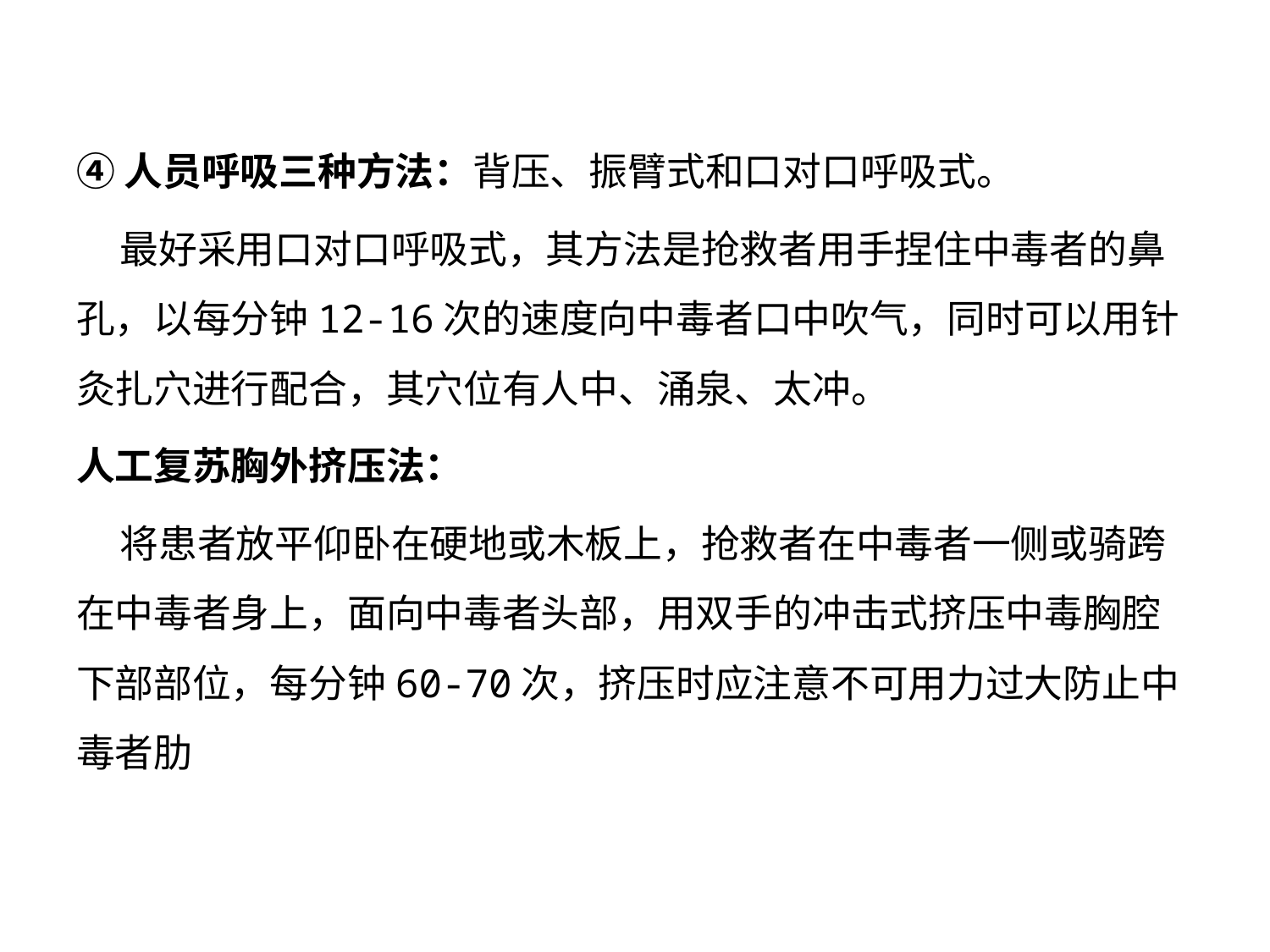

④人员呼吸三种方法：背压、振臂式和口对口呼吸式。
    最好采用口对口呼吸式，其方法是抢救者用手捏住中毒者的鼻孔，以每分钟12-16次的速度向中毒者口中吹气，同时可以用针灸扎穴进行配合，其穴位有人中、涌泉、太冲。
人工复苏胸外挤压法：
    将患者放平仰卧在硬地或木板上，抢救者在中毒者一侧或骑跨在中毒者身上，面向中毒者头部，用双手的冲击式挤压中毒胸腔下部部位，每分钟60-70次，挤压时应注意不可用力过大防止中毒者肋

133